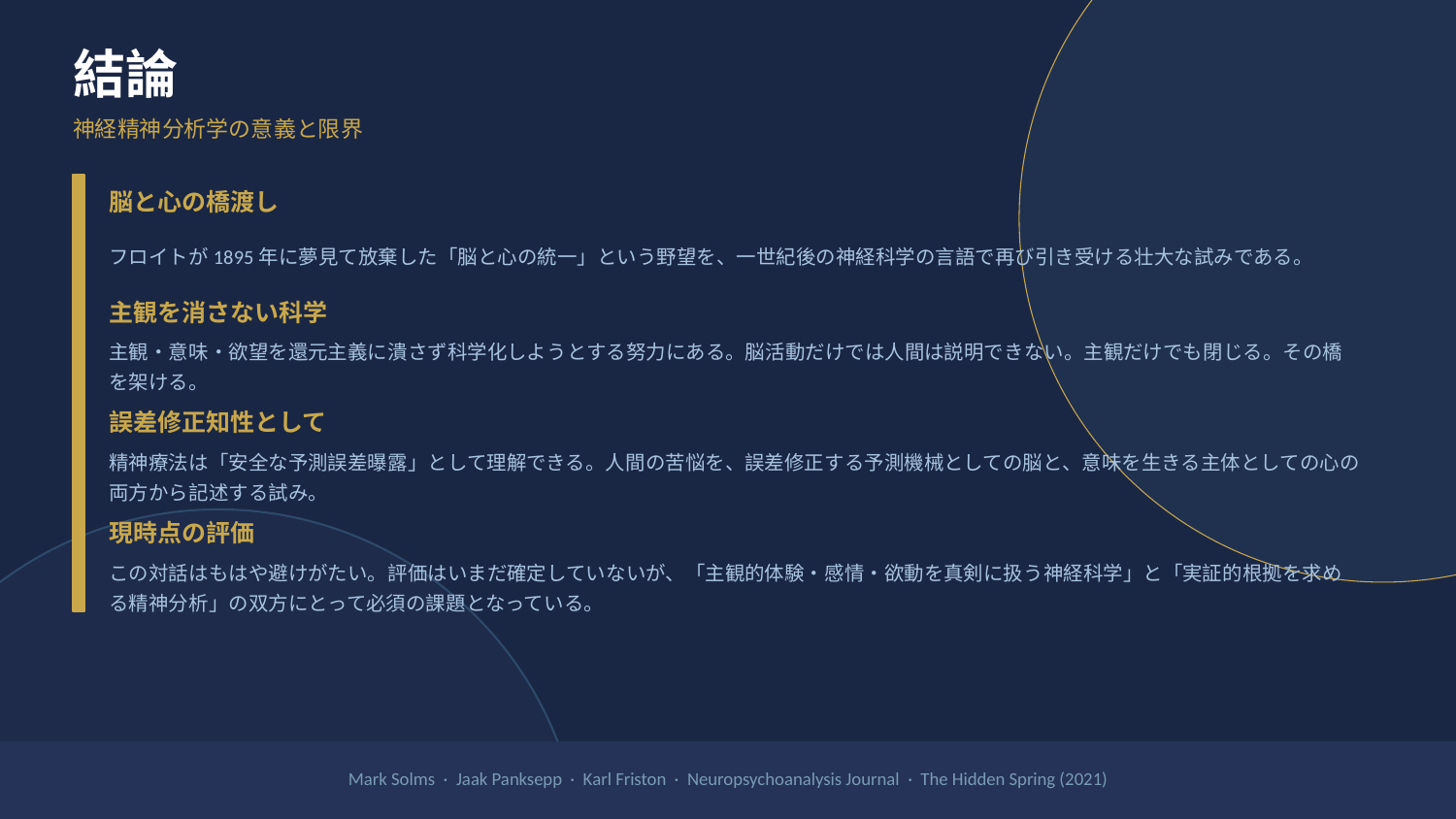

結論
神経精神分析学の意義と限界

脳と心の橋渡し
フロイトが1895年に夢見て放棄した「脳と心の統一」という野望を、一世紀後の神経科学の言語で再び引き受ける壮大な試みである。
主観を消さない科学
主観・意味・欲望を還元主義に潰さず科学化しようとする努力にある。脳活動だけでは人間は説明できない。主観だけでも閉じる。その橋を架ける。
誤差修正知性として
精神療法は「安全な予測誤差曝露」として理解できる。人間の苦悩を、誤差修正する予測機械としての脳と、意味を生きる主体としての心の両方から記述する試み。

現時点の評価
この対話はもはや避けがたい。評価はいまだ確定していないが、「主観的体験・感情・欲動を真剣に扱う神経科学」と「実証的根拠を求める精神分析」の双方にとって必須の課題となっている。

Mark Solms  ·  Jaak Panksepp  ·  Karl Friston  ·  Neuropsychoanalysis Journal  ·  The Hidden Spring (2021)